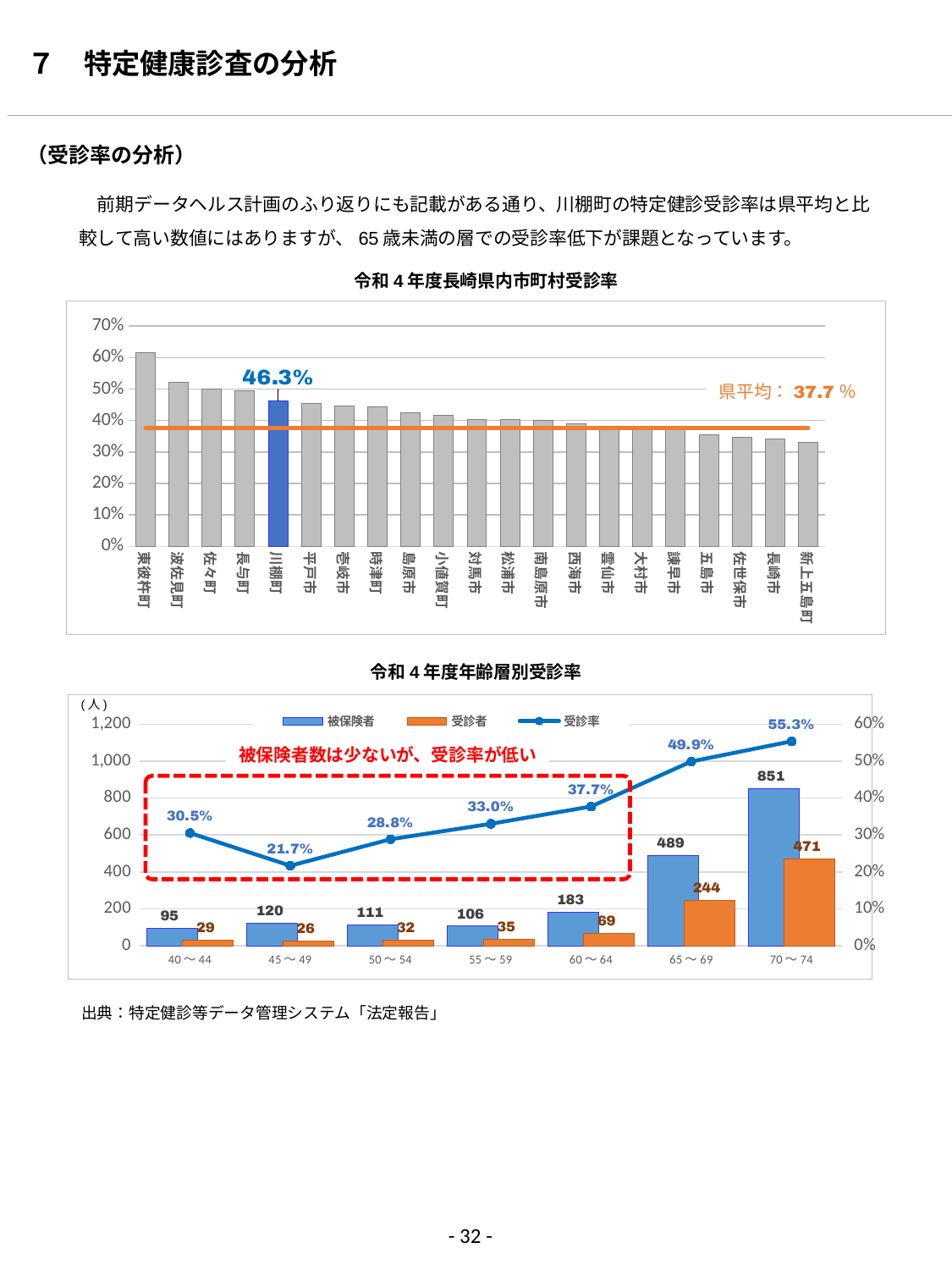

７　特定健康診査の分析
（受診率の分析）
　前期データヘルス計画のふり返りにも記載がある通り、川棚町の特定健診受診率は県平均と比較して高い数値にはありますが、65歳未満の層での受診率低下が課題となっています。
令和4年度長崎県内市町村受診率

### Chart

| Category | 男 | 県平均 |
|---|---|---|
| 東彼杵町 | 0.616 | 0.377 |
| 波佐見町 | 0.522 | 0.377 |
| 佐々町 | 0.499 | 0.377 |
| 長与町 | 0.494 | 0.377 |
| 川棚町 | 0.463 | 0.377 |
| 平戸市 | 0.454 | 0.377 |
| 壱岐市 | 0.446 | 0.377 |
| 時津町 | 0.443 | 0.377 |
| 島原市 | 0.425 | 0.377 |
| 小値賀町 | 0.416 | 0.377 |
| 対馬市 | 0.404 | 0.377 |
| 松浦市 | 0.404 | 0.377 |
| 南島原市 | 0.4 | 0.377 |
| 西海市 | 0.389 | 0.377 |
| 雲仙市 | 0.38 | 0.377 |
| 大村市 | 0.37 | 0.377 |
| 諫早市 | 0.37 | 0.377 |
| 五島市 | 0.356 | 0.377 |
| 佐世保市 | 0.347 | 0.377 |
| 長崎市 | 0.342 | 0.377 |
| 新上五島町 | 0.331 | 0.377 |
県平均：37.7％
令和4年度年齢層別受診率
(人)

### Chart

| Category | 被保険者 | 受診者 | 受診率 |
|---|---|---|---|
| 40～44 | 95.0 | 29.0 | 0.30526315789473685 |
| 45～49 | 120.0 | 26.0 | 0.21666666666666667 |
| 50～54 | 111.0 | 32.0 | 0.2882882882882883 |
| 55～59 | 106.0 | 35.0 | 0.330188679245283 |
| 60～64 | 183.0 | 69.0 | 0.3770491803278688 |
| 65～69 | 489.0 | 244.0 | 0.49897750511247446 |
| 70～74 | 851.0 | 471.0 | 0.5534665099882491 |
被保険者数は少ないが、受診率が低い

出典：特定健診等データ管理システム「法定報告」
- 32 -